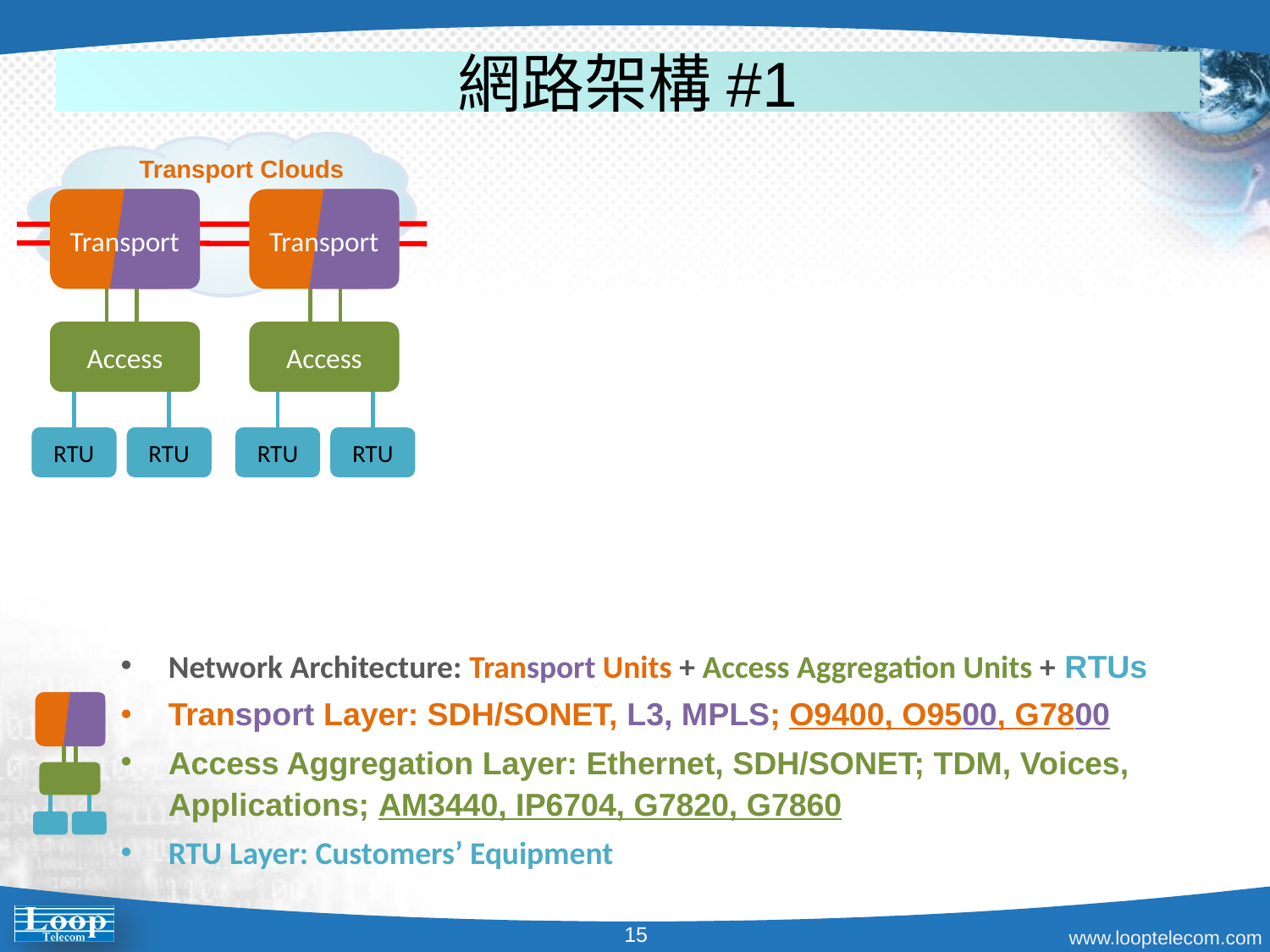

網路架構#1

Transport Clouds

Transport

Transport
Access
Access
RTU
RTU
RTU
RTU
Network Architecture: Transport Units + Access Aggregation Units + RTUs
Transport Layer: SDH/SONET, L3, MPLS; O9400, O9500, G7800
Access Aggregation Layer: Ethernet, SDH/SONET; TDM, Voices, Applications; AM3440, IP6704, G7820, G7860
RTU Layer: Customers’ Equipment

15